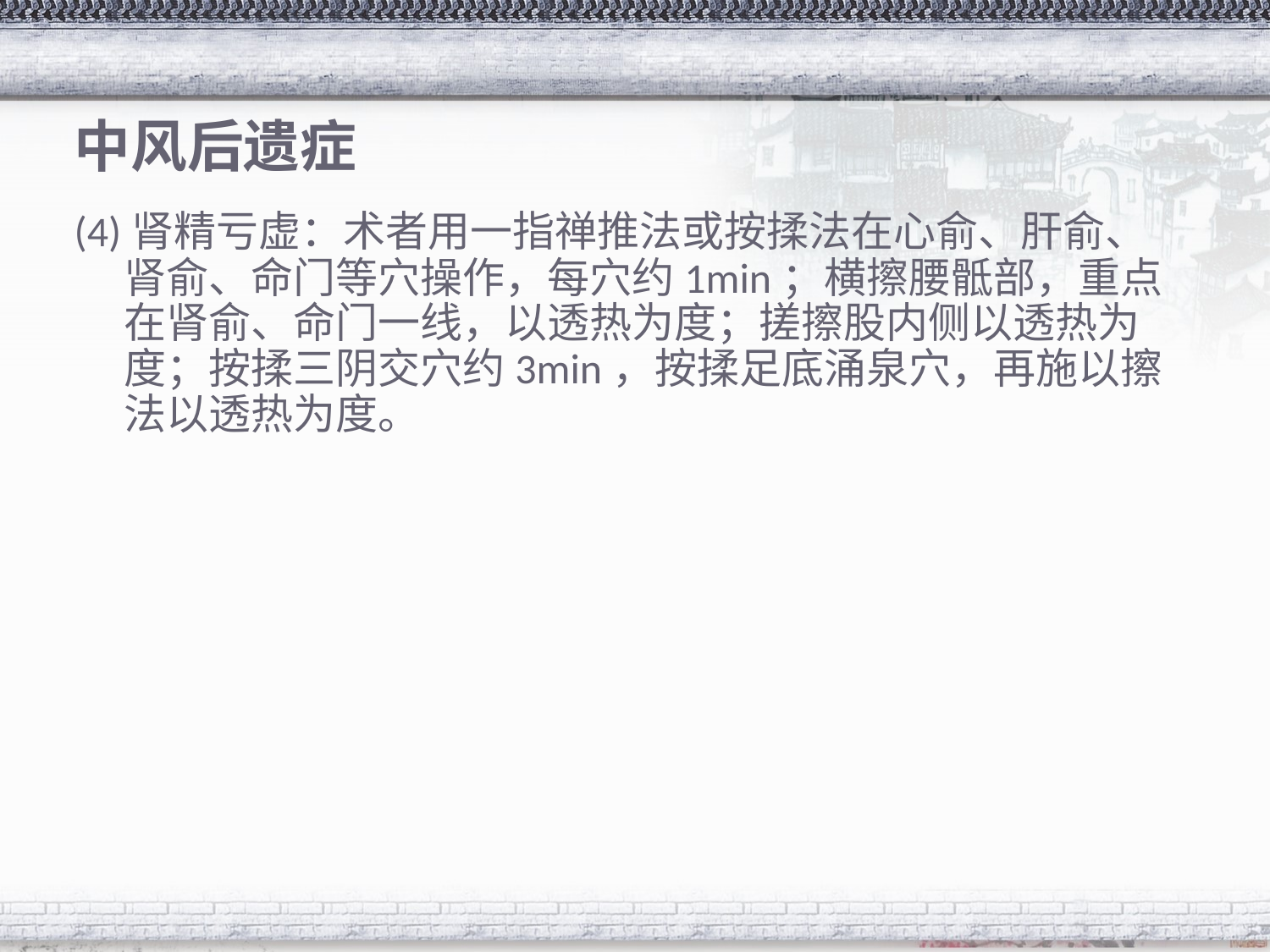

# 中风后遗症
(4)肾精亏虚：术者用一指禅推法或按揉法在心俞、肝俞、肾俞、命门等穴操作，每穴约1min；横擦腰骶部，重点在肾俞、命门一线，以透热为度；搓擦股内侧以透热为度；按揉三阴交穴约3min，按揉足底涌泉穴，再施以擦法以透热为度。